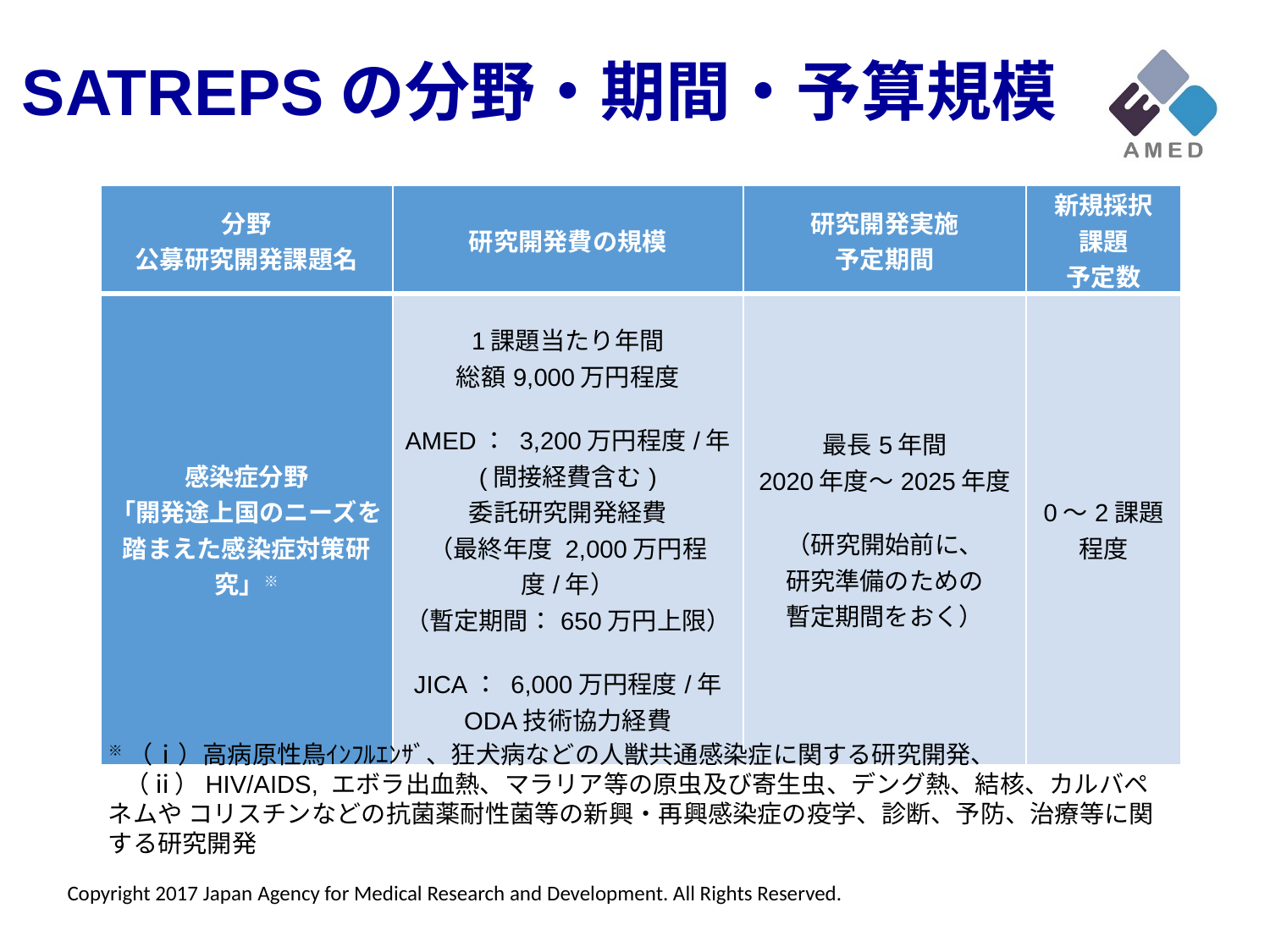

SATREPSの分野・期間・予算規模
| 分野 公募研究開発課題名 | 研究開発費の規模 | 研究開発実施 予定期間 | 新規採択 課題 予定数 |
| --- | --- | --- | --- |
| 感染症分野 「開発途上国のニーズを踏まえた感染症対策研究」※ | 1課題当たり年間 総額9,000万円程度   AMED： 3,200万円程度/年 (間接経費含む) 委託研究開発経費 （最終年度 2,000万円程度/年） （暫定期間：650万円上限）   JICA： 6,000万円程度/年 ODA技術協力経費 | 最長5年間 2020年度～2025年度   （研究開始前に、 研究準備のための 暫定期間をおく） | 0～2課題 程度 |
※（ⅰ）高病原性鳥ｲﾝﾌﾙｴﾝｻﾞ、狂犬病などの人獣共通感染症に関する研究開発、
  （ⅱ）HIV/AIDS, エボラ出血熱、マラリア等の原虫及び寄生虫、デング熱、結核、カルバペネムや コリスチンなどの抗菌薬耐性菌等の新興・再興感染症の疫学、診断、予防、治療等に関する研究開発